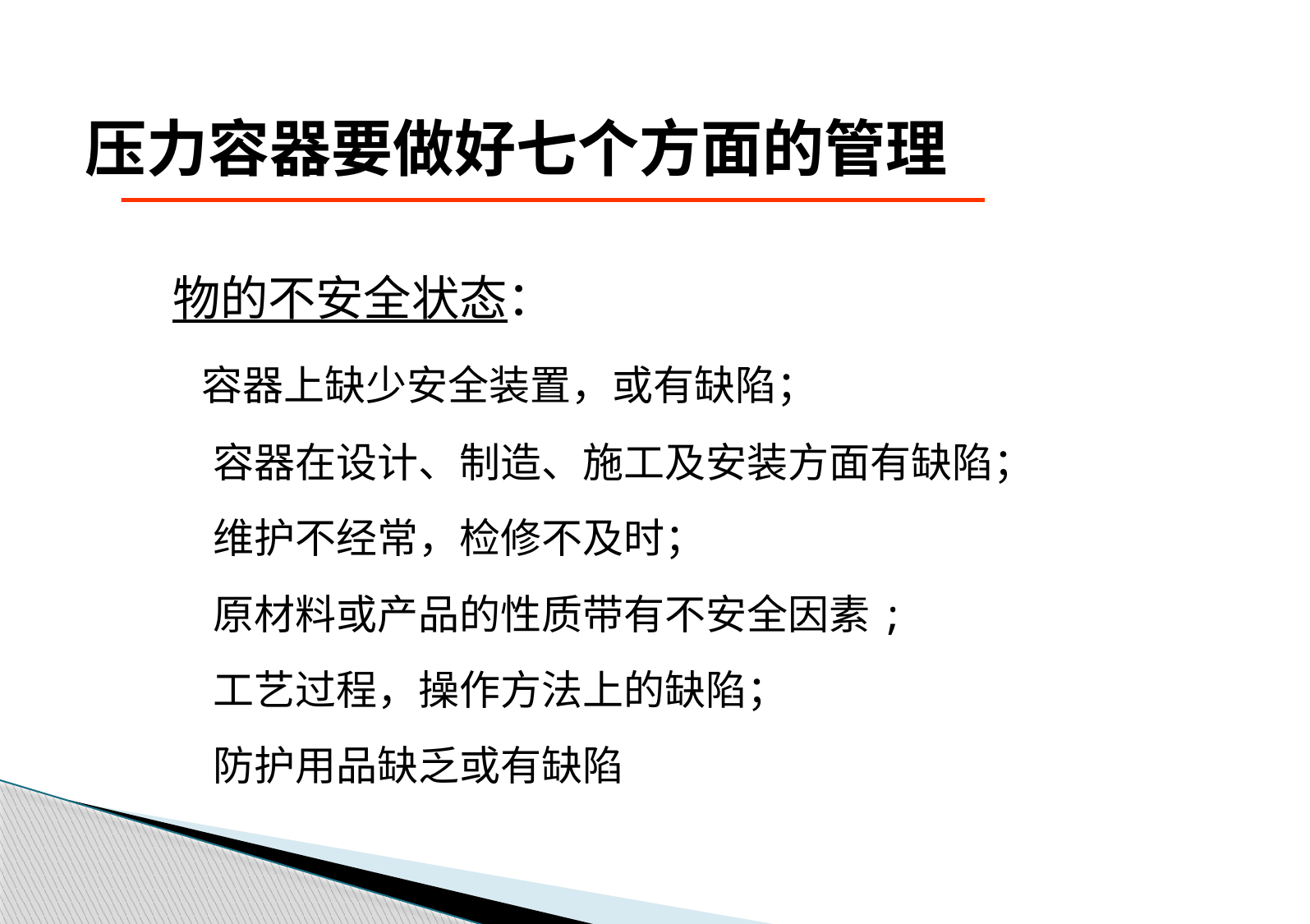

# 压力容器要做好七个方面的管理

   物的不安全状态：
      容器上缺少安全装置，或有缺陷；
        容器在设计、制造、施工及安装方面有缺陷；
        维护不经常，检修不及时；
        原材料或产品的性质带有不安全因素;
        工艺过程，操作方法上的缺陷；
        防护用品缺乏或有缺陷